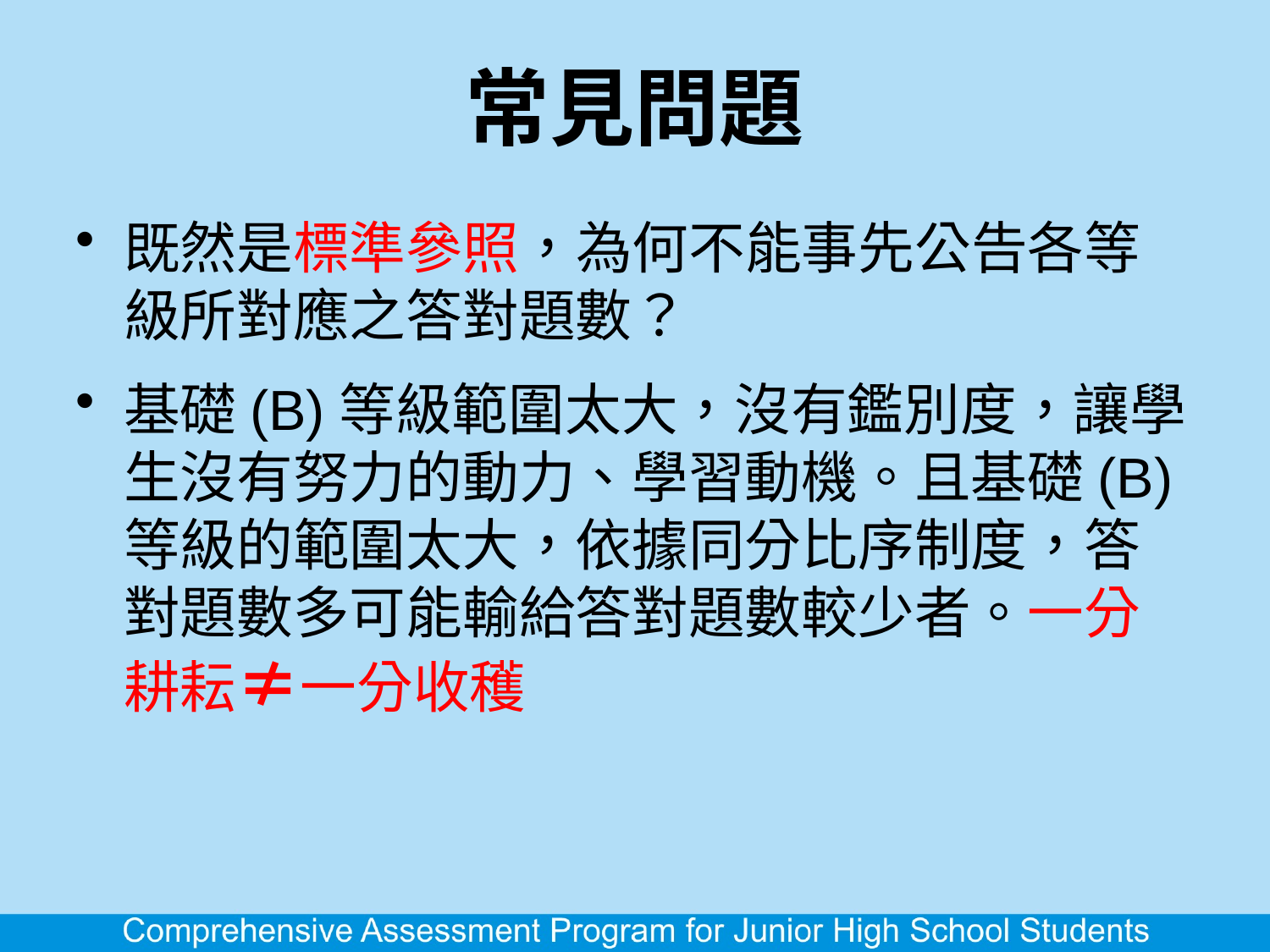

# 常見問題
既然是標準參照，為何不能事先公告各等級所對應之答對題數？
基礎(B)等級範圍太大，沒有鑑別度，讓學生沒有努力的動力、學習動機。且基礎(B)等級的範圍太大，依據同分比序制度，答對題數多可能輸給答對題數較少者。一分耕耘≠一分收穫